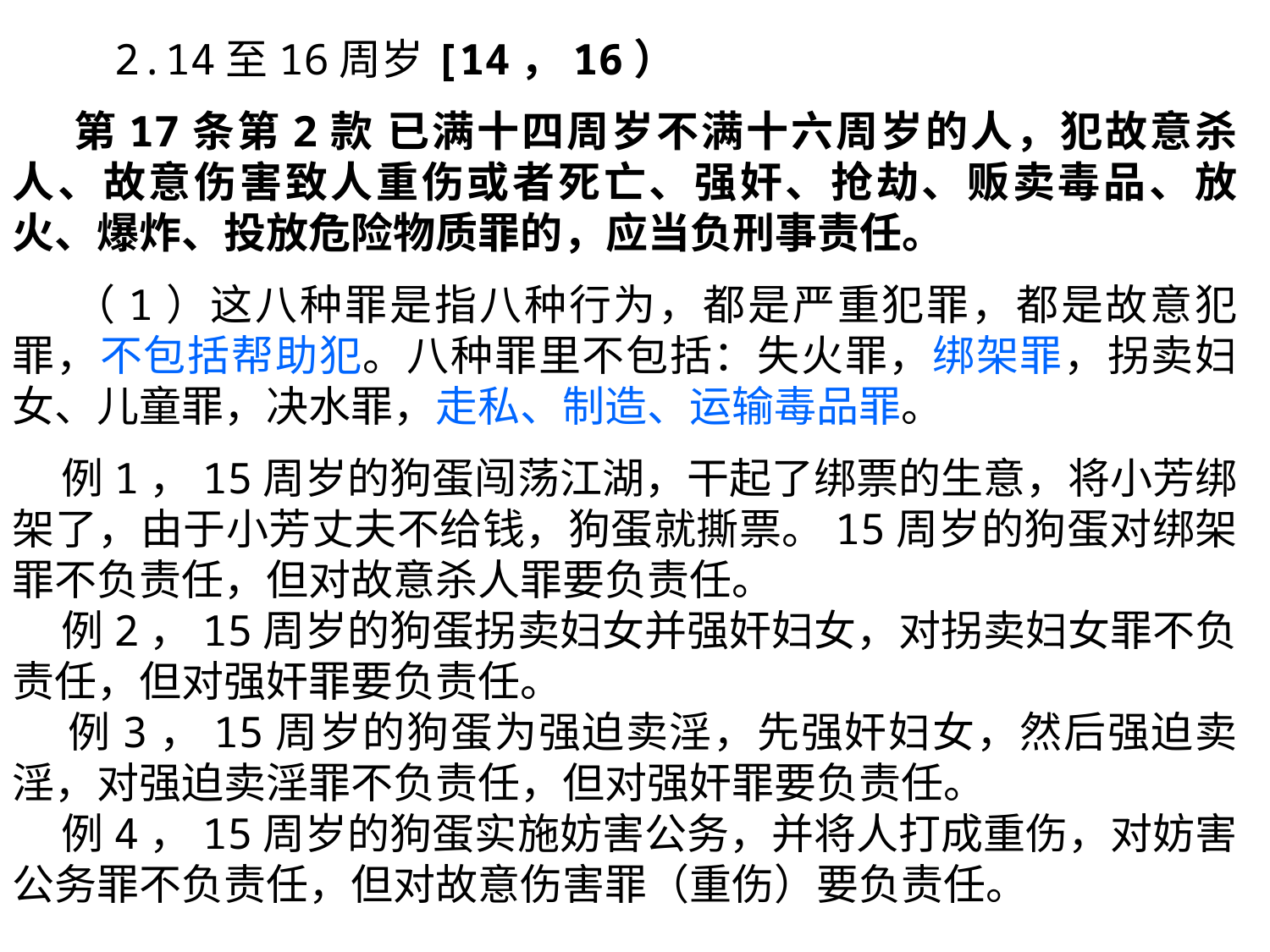

2.14至16周岁[14，16）

    第17条第2款 已满十四周岁不满十六周岁的人，犯故意杀人、故意伤害致人重伤或者死亡、强奸、抢劫、贩卖毒品、放火、爆炸、投放危险物质罪的，应当负刑事责任。

    （1）这八种罪是指八种行为，都是严重犯罪，都是故意犯罪，不包括帮助犯。八种罪里不包括：失火罪，绑架罪，拐卖妇女、儿童罪，决水罪，走私、制造、运输毒品罪。

    例1，15周岁的狗蛋闯荡江湖，干起了绑票的生意，将小芳绑架了，由于小芳丈夫不给钱，狗蛋就撕票。15周岁的狗蛋对绑架罪不负责任，但对故意杀人罪要负责任。
    例2，15周岁的狗蛋拐卖妇女并强奸妇女，对拐卖妇女罪不负责任，但对强奸罪要负责任。
    例3，15周岁的狗蛋为强迫卖淫，先强奸妇女，然后强迫卖淫，对强迫卖淫罪不负责任，但对强奸罪要负责任。
    例4，15周岁的狗蛋实施妨害公务，并将人打成重伤，对妨害公务罪不负责任，但对故意伤害罪（重伤）要负责任。